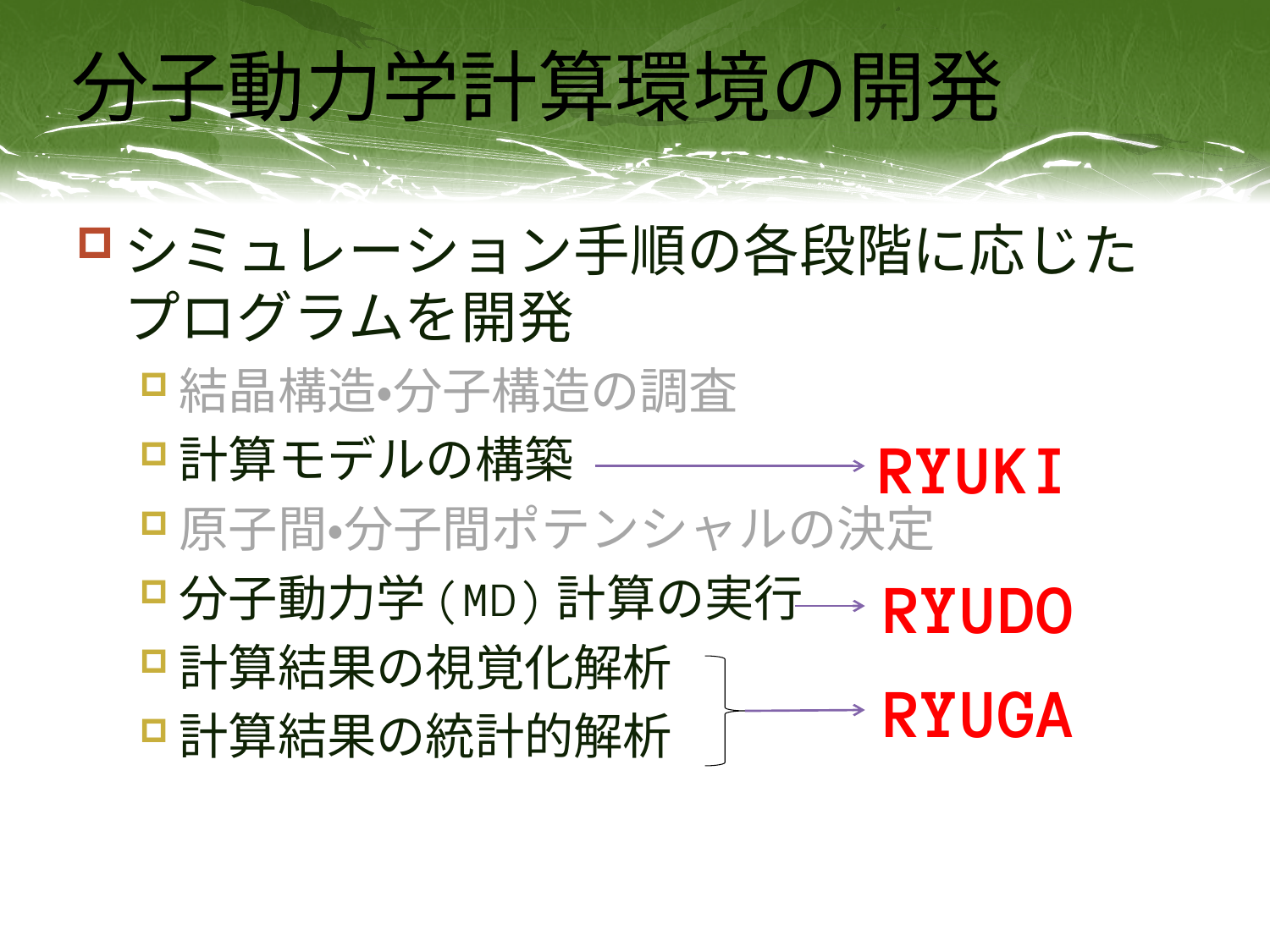

# 分子動力学計算環境の開発
シミュレーション手順の各段階に応じたプログラムを開発
結晶構造・分子構造の調査
計算モデルの構築
原子間・分子間ポテンシャルの決定
分子動力学(MD)計算の実行
計算結果の視覚化解析
計算結果の統計的解析
RYUKI
RYUDO

RYUGA